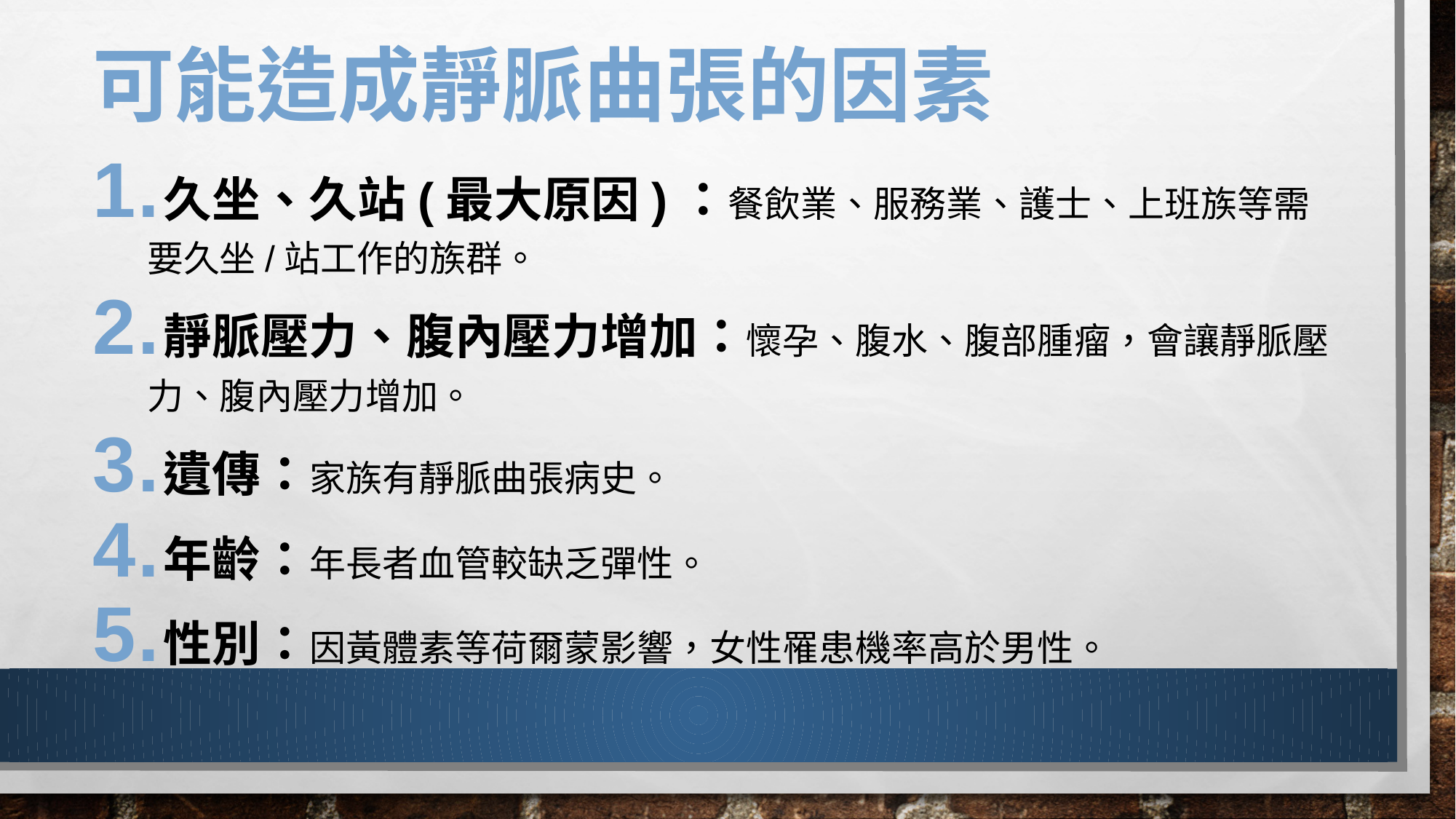

# 可能造成靜脈曲張的因素
久坐、久站(最大原因)：餐飲業、服務業、護士、上班族等需要久坐/站工作的族群。
靜脈壓力、腹內壓力增加：懷孕、腹水、腹部腫瘤，會讓靜脈壓力、腹內壓力增加。
遺傳：家族有靜脈曲張病史。
年齡：年長者血管較缺乏彈性。
性別：因黃體素等荷爾蒙影響，女性罹患機率高於男性。